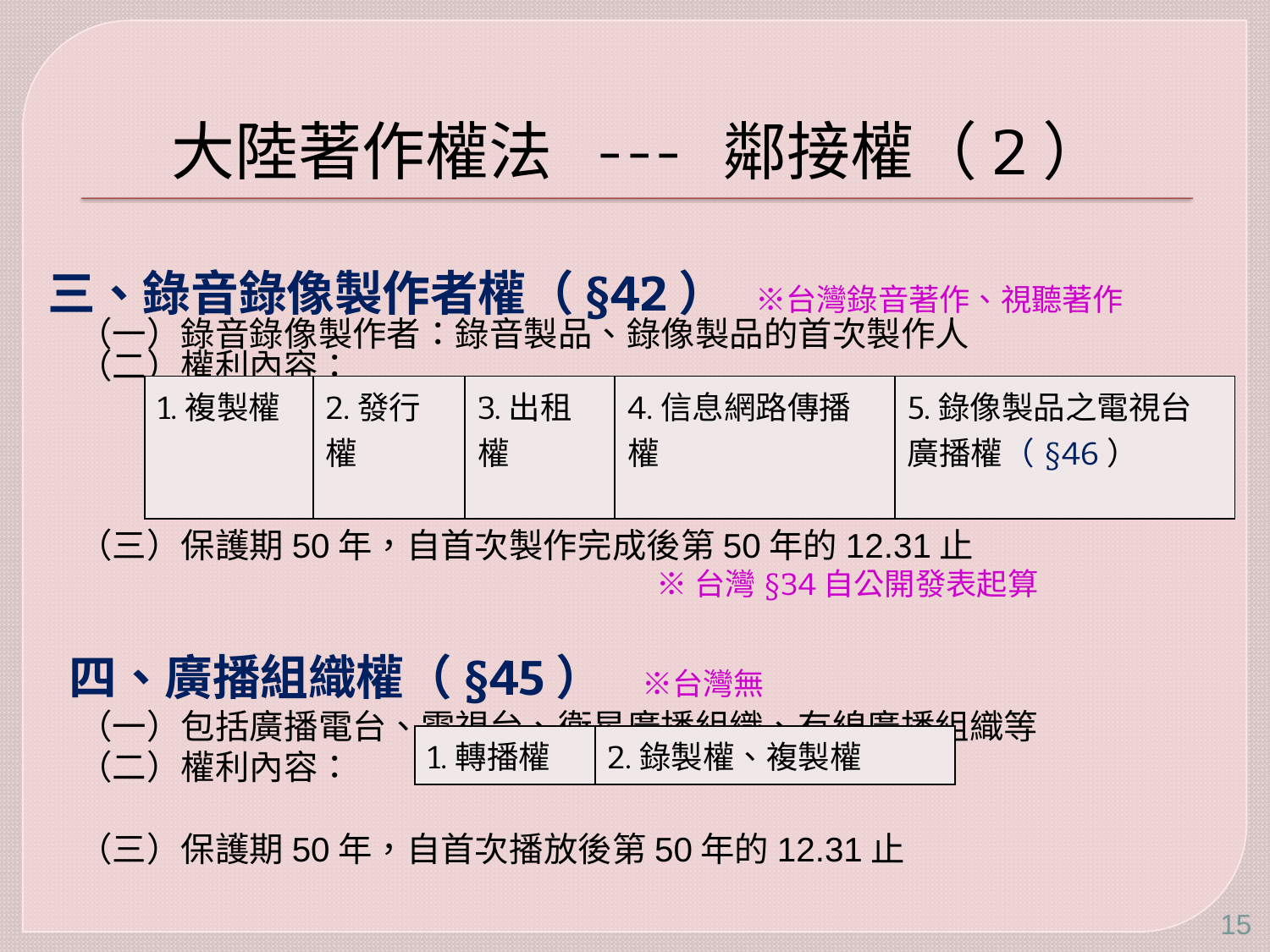

# 大陸著作權法  ---  鄰接權（2）

三、錄音錄像製作者權（§42）   ※台灣錄音著作、視聽著作
   （一）錄音錄像製作者：錄音製品、錄像製品的首次製作人
   （二）權利內容：

   （三）保護期50年，自首次製作完成後第50年的12.31止
                                                                                          ※台灣§34自公開發表起算

 四、廣播組織權（§45）     ※台灣無
   （一）包括廣播電台、電視台、衛星廣播組織、有線廣播組織等
   （二）權利內容：

   （三）保護期50年，自首次播放後第50年的12.31止

| 1.複製權 | 2.發行權 | 3.出租權 | 4.信息網路傳播權 | 5.錄像製品之電視台廣播權（§46） |
| --- | --- | --- | --- | --- |
| 1.轉播權 | 2.錄製權、複製權 |
| --- | --- |
15